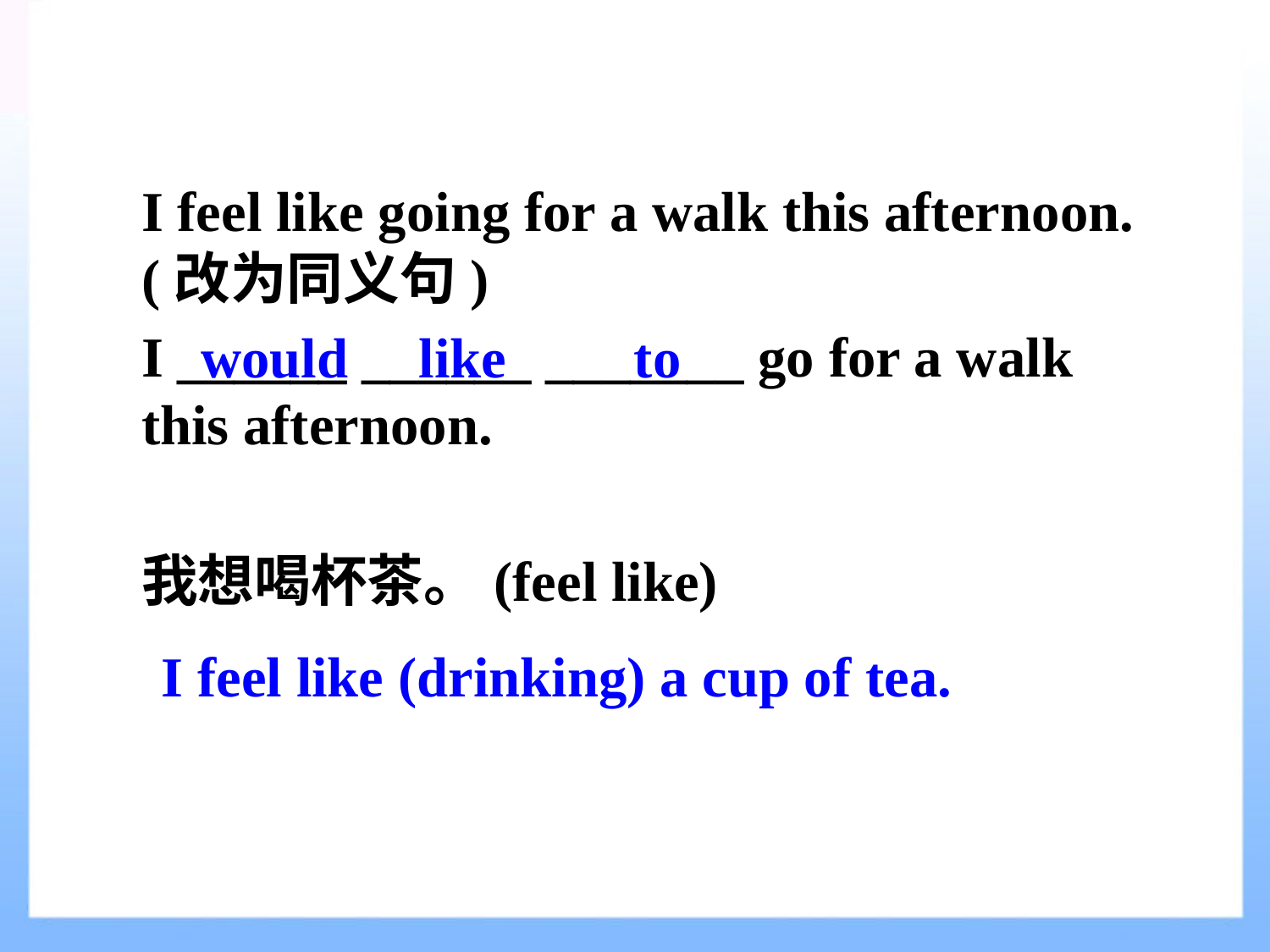

I feel like going for a walk this afternoon. (改为同义句)
I ______ ______ _______ go for a walk this afternoon.

我想喝杯茶。(feel like)
would     like         to
I feel like (drinking) a cup of tea.